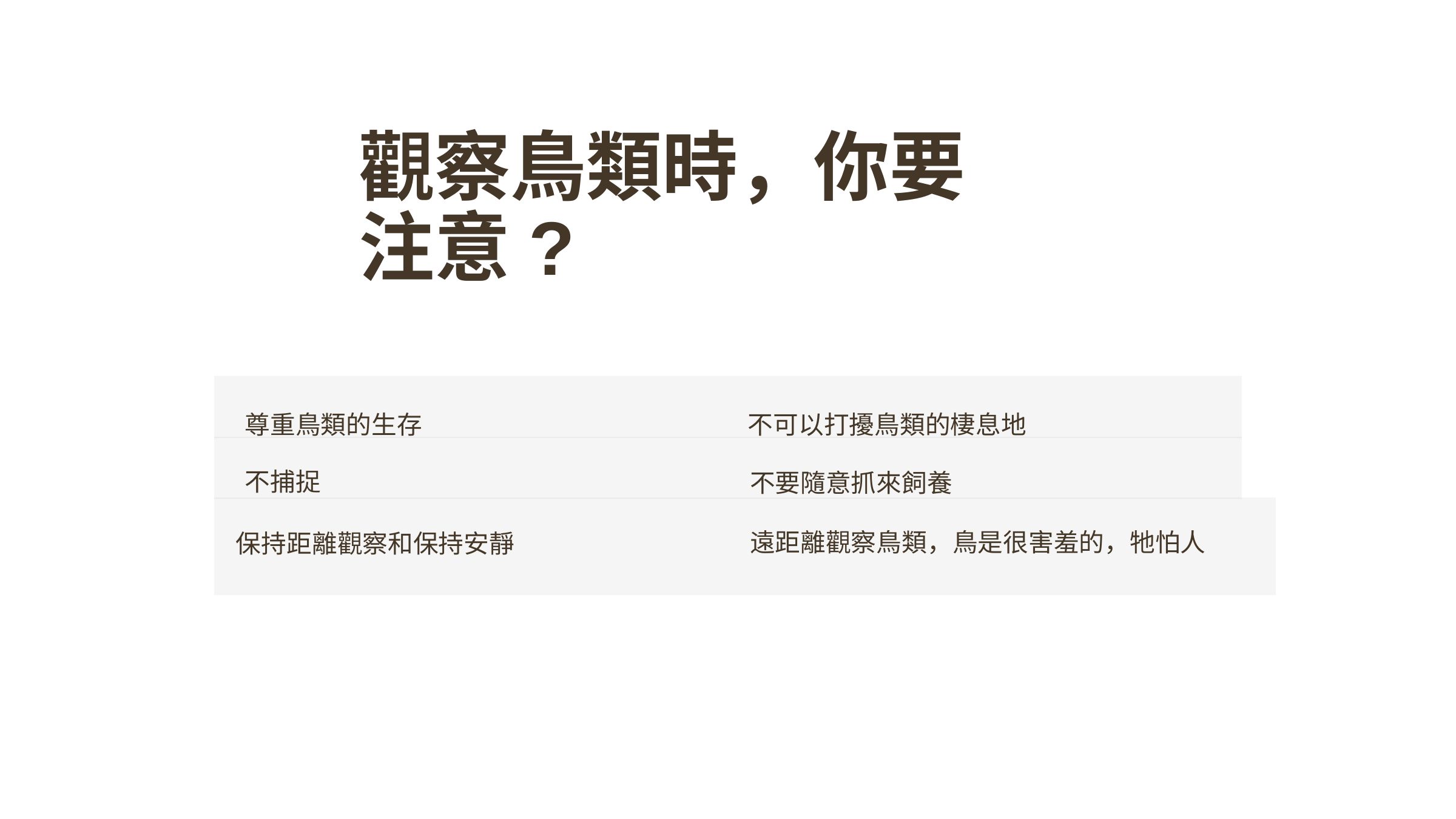

觀察鳥類時，你要注意?

尊重鳥類的生存
不可以打擾鳥類的棲息地

不捕捉
不要隨意抓來飼養

遠距離觀察鳥類，鳥是很害羞的，牠怕人
保持距離觀察和保持安靜